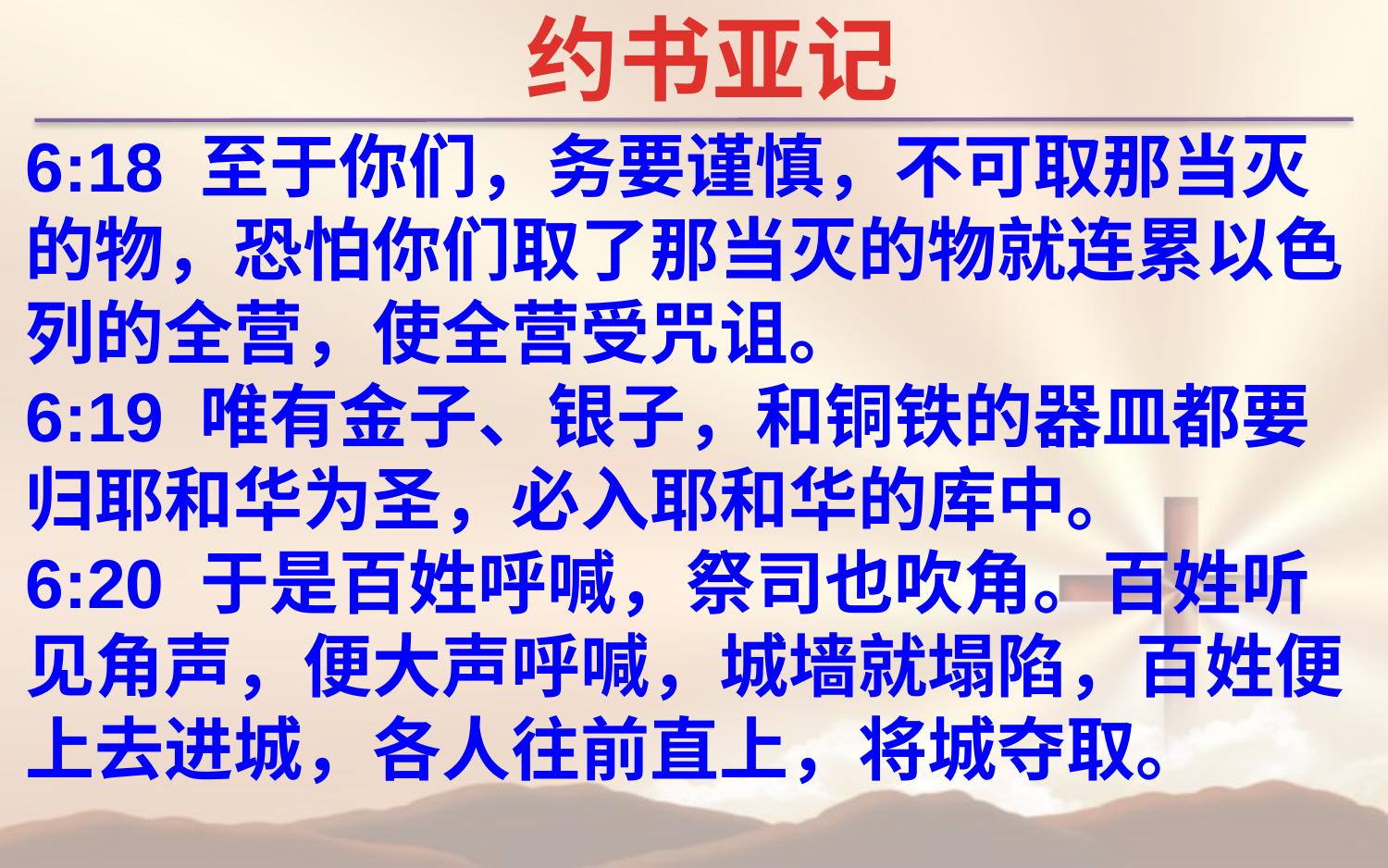

约书亚记
6:18 至于你们，务要谨慎，不可取那当灭的物，恐怕你们取了那当灭的物就连累以色列的全营，使全营受咒诅。
6:19 唯有金子、银子，和铜铁的器皿都要归耶和华为圣，必入耶和华的库中。
6:20 于是百姓呼喊，祭司也吹角。百姓听见角声，便大声呼喊，城墙就塌陷，百姓便上去进城，各人往前直上，将城夺取。